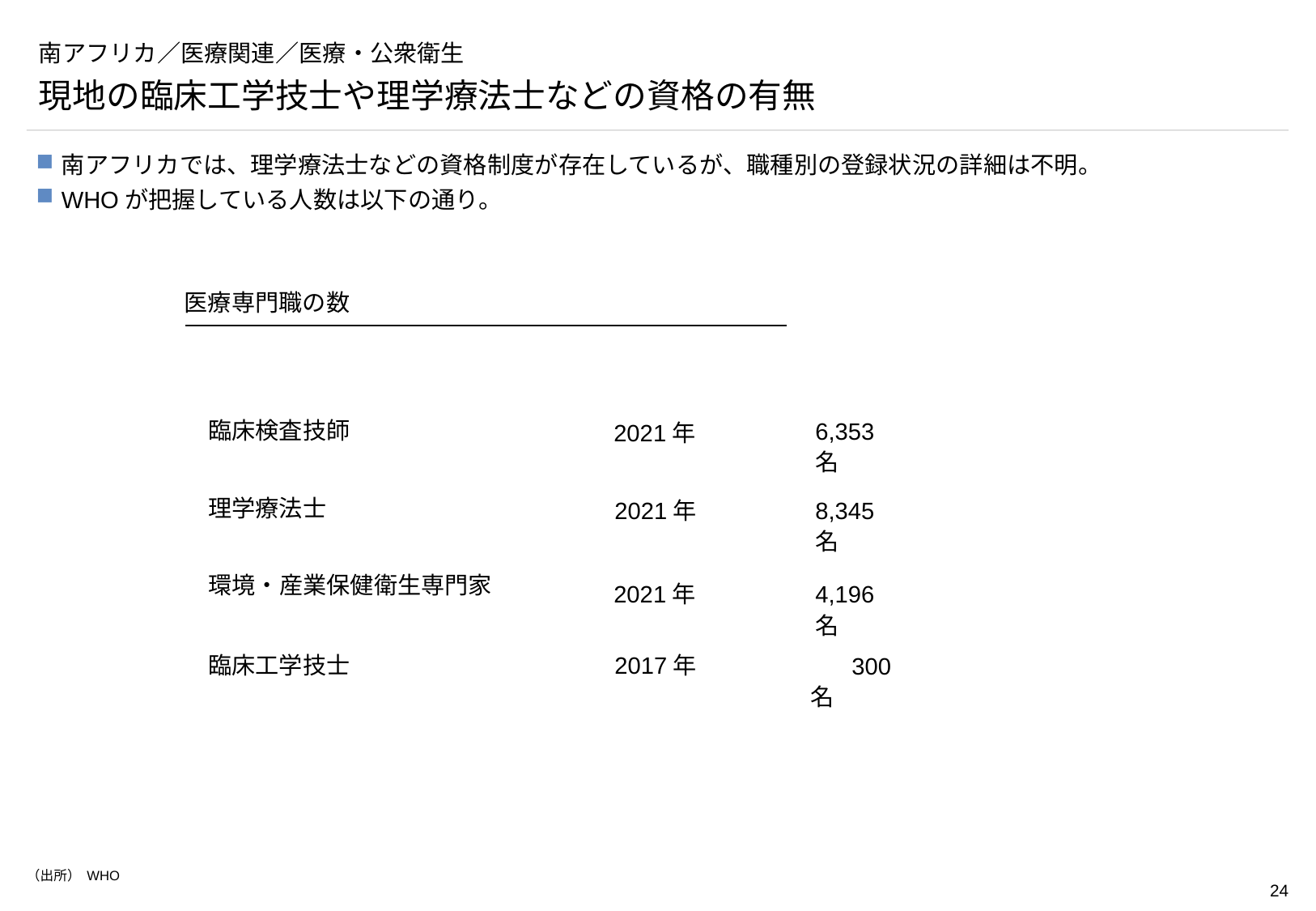

# 南アフリカ／医療関連／医療・公衆衛生
現地の臨床工学技士や理学療法士などの資格の有無
南アフリカでは、理学療法士などの資格制度が存在しているが、職種別の登録状況の詳細は不明。
WHOが把握している人数は以下の通り。
医療専門職の数
臨床検査技師
6,353名
2021年
理学療法士
2021年
8,345名
環境・産業保健衛生専門家
2021年
4,196名
臨床工学技士
2017年

　300名
（出所） WHO